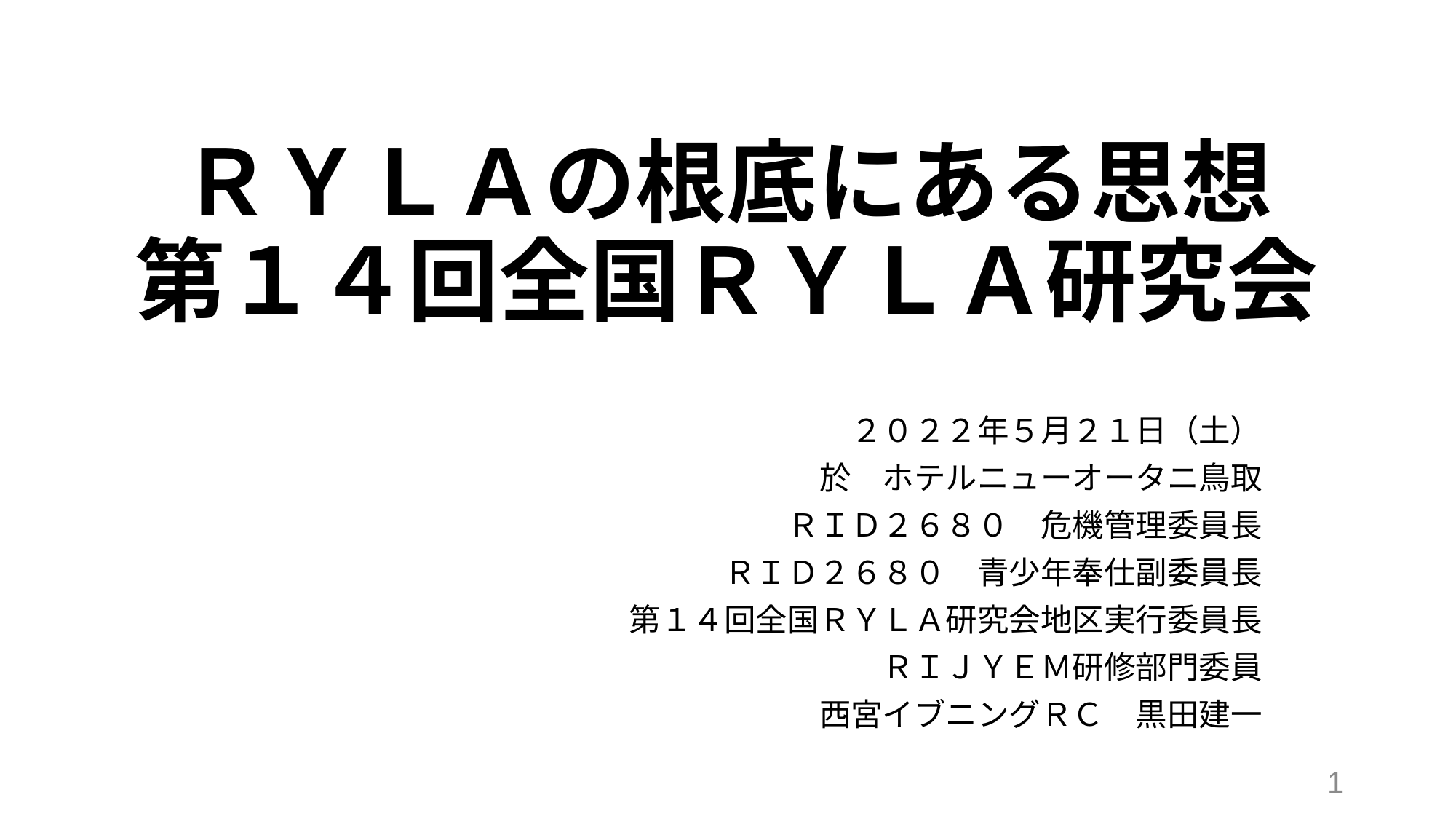

# ＲＹＬＡの根底にある思想 第１４回全国ＲＹＬＡ研究会
２０２２年５月２１日（土）
於　ホテルニューオータニ鳥取
ＲＩＤ２６８０　危機管理委員長
ＲＩＤ２６８０　青少年奉仕副委員長
第１４回全国ＲＹＬＡ研究会地区実行委員長
ＲＩＪＹＥＭ研修部門委員
西宮イブニングＲＣ　黒田建一
1